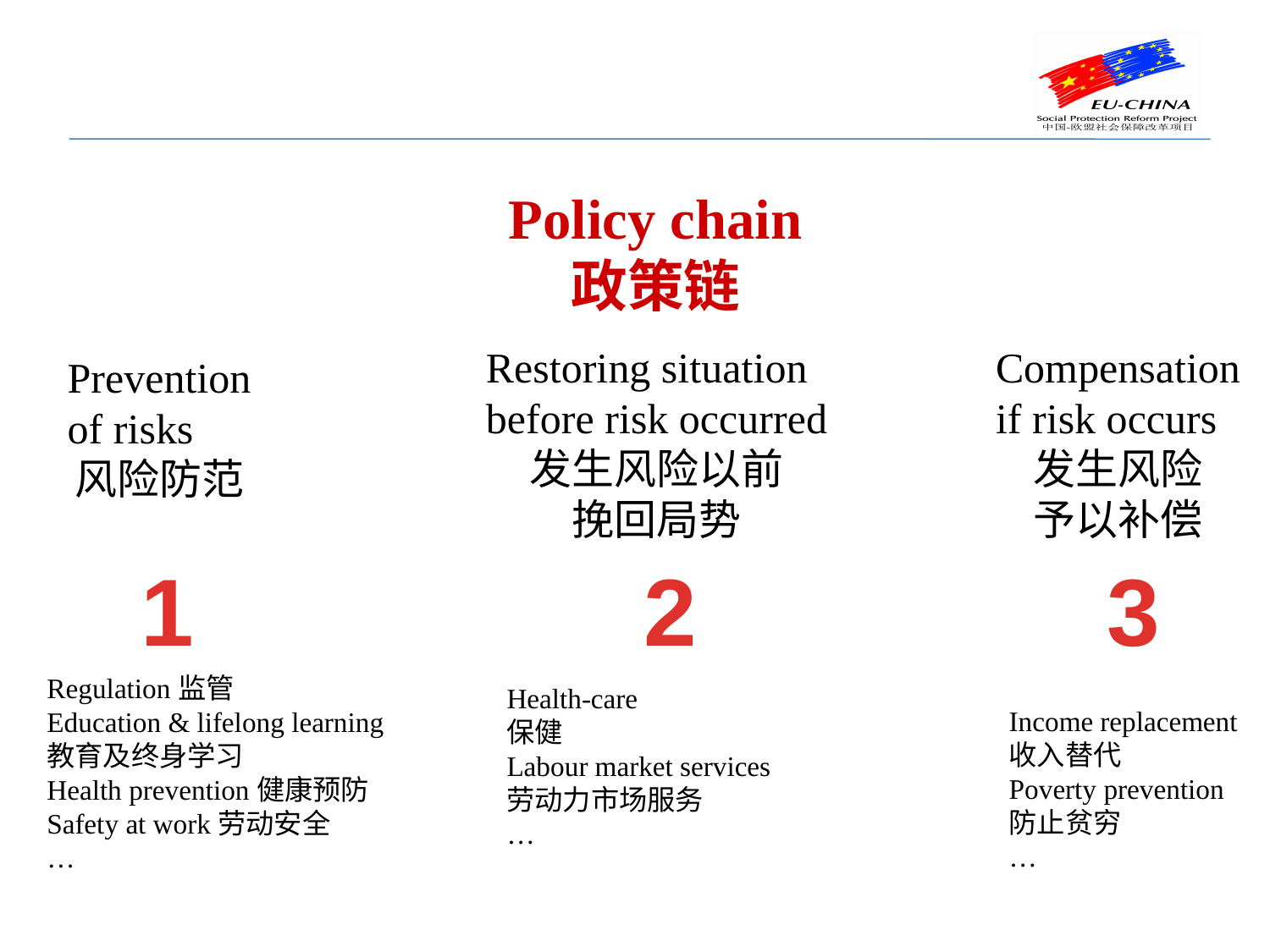

Policy chain
政策链
Restoring situation
before risk occurred
发生风险以前
挽回局势
Compensation
if risk occurs
发生风险
予以补偿
Prevention
of risks
风险防范
1
2
3
Regulation监管
Education & lifelong learning
教育及终身学习
Health prevention健康预防
Safety at work劳动安全
…
Health-care
保健
Labour market services
劳动力市场服务
…
Income replacement
收入替代
Poverty prevention
防止贫穷
…